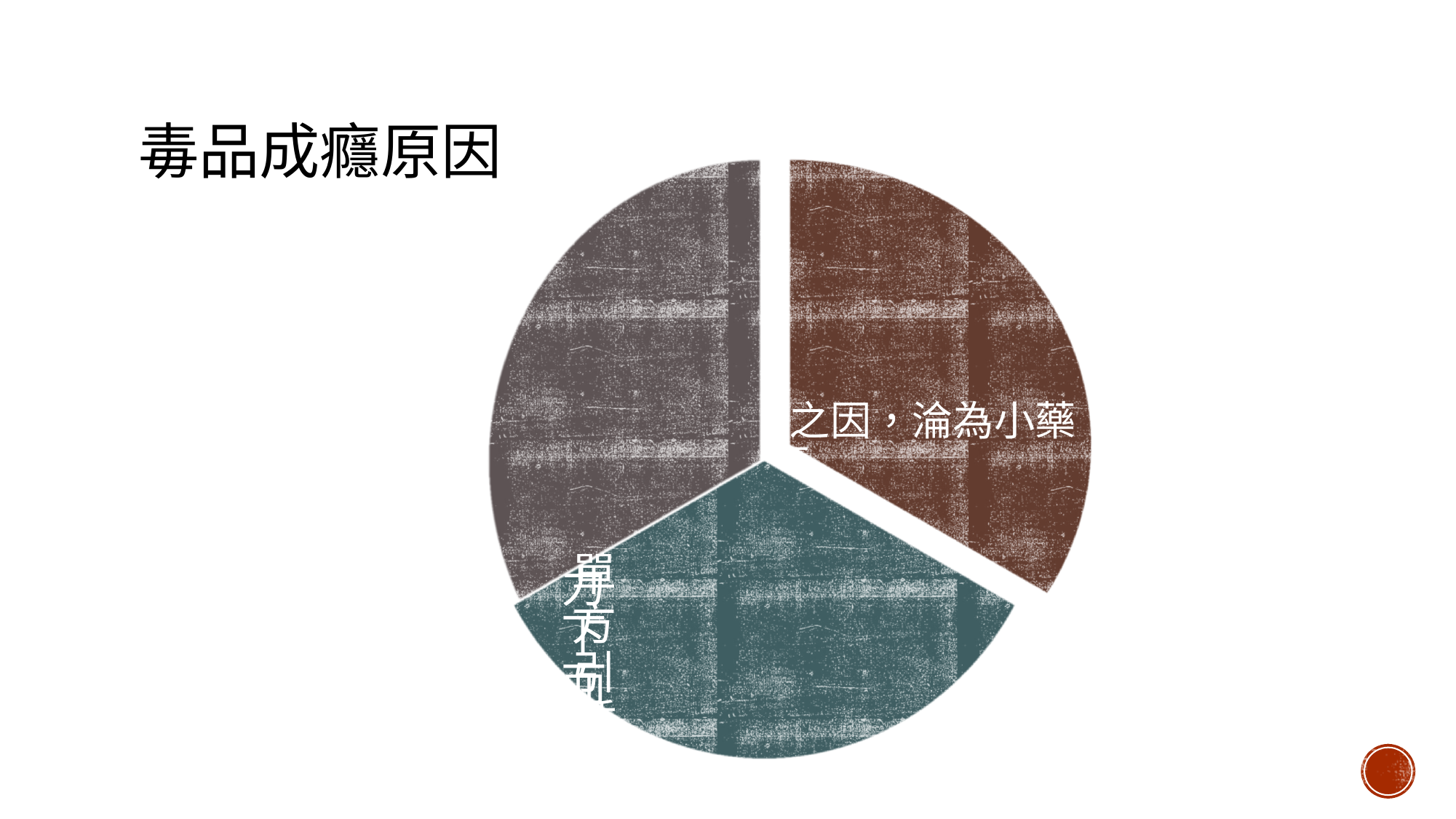

# 毒品成癮原因
基於販售與吸食之因，淪為小藥頭
團體壓力下而集體施用
單方引誘